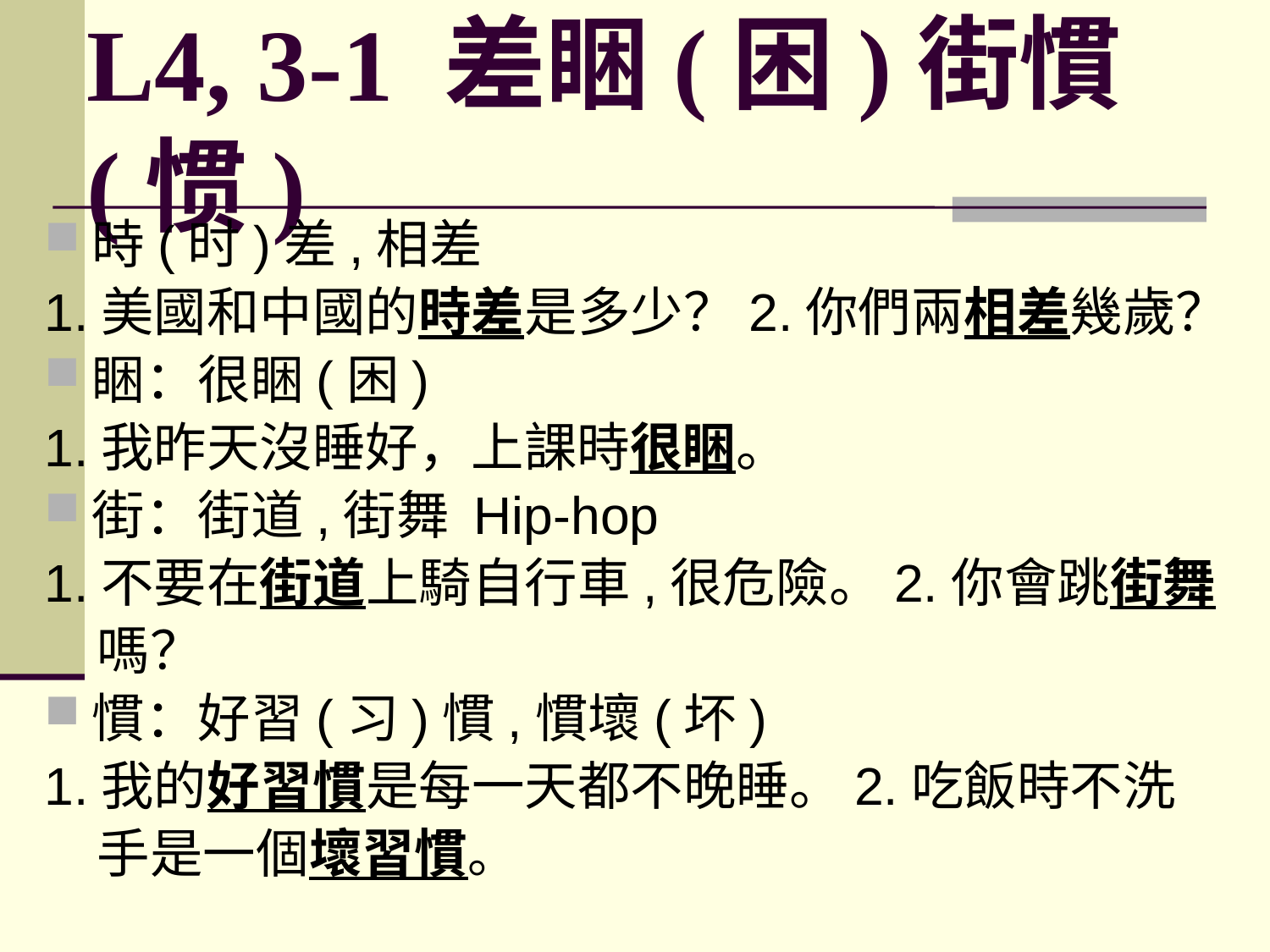

# L4, 3-1 差睏(困)街慣(惯)
時(时)差,相差
1.美國和中國的時差是多少？2.你們兩相差幾歲？
睏：很睏(困)
1.我昨天沒睡好，上課時很睏。
街：街道,街舞 Hip-hop
1.不要在街道上騎自行車,很危險。2.你會跳街舞
　嗎？
慣：好習(习)慣,慣壞(坏)
1.我的好習慣是每一天都不晚睡。2.吃飯時不洗
　手是一個壞習慣。